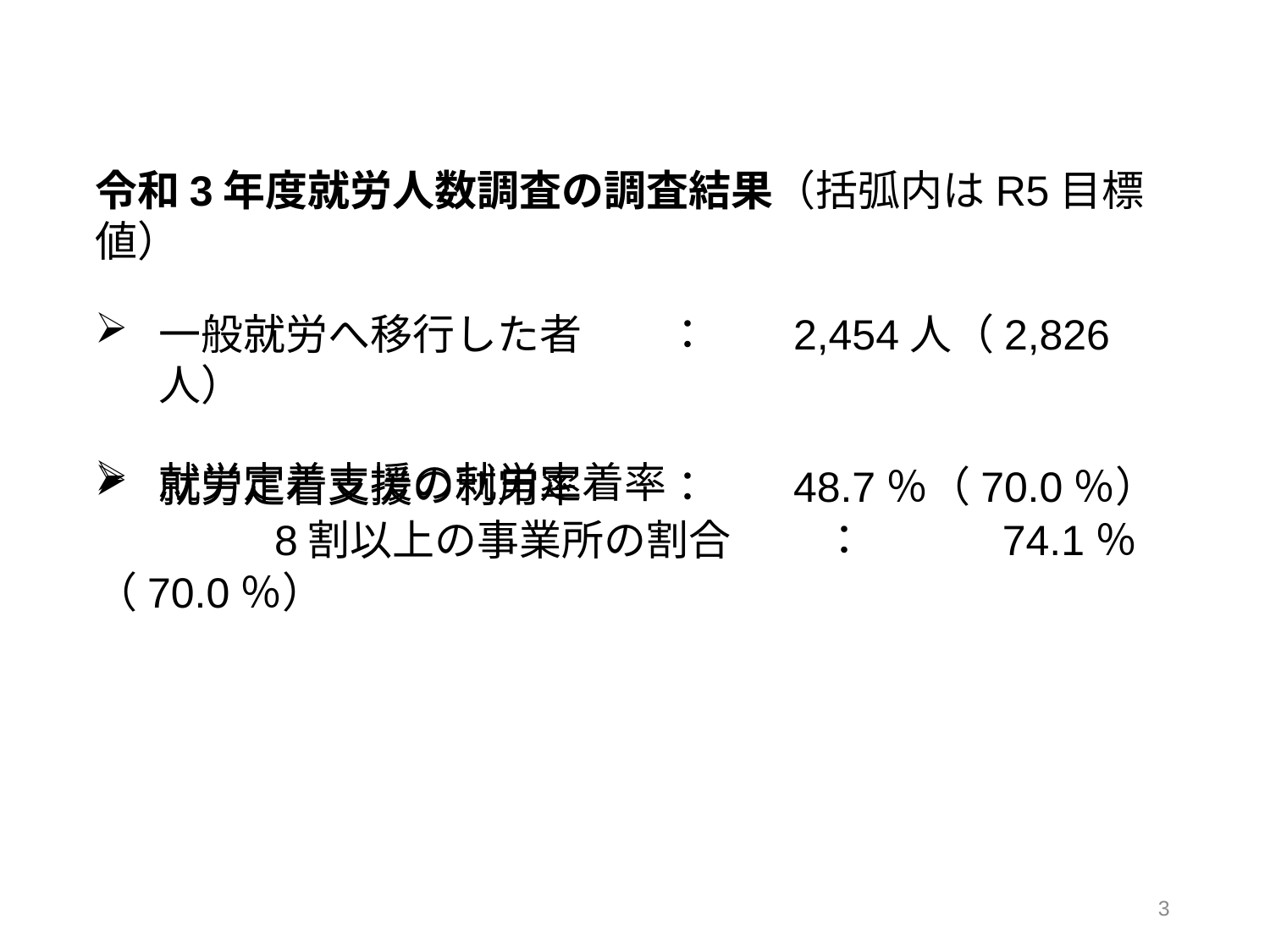

令和3年度就労人数調査の調査結果（括弧内はR5目標値）

一般就労へ移行した者	：	2,454人（2,826人）

就労定着支援の利用率	：	48.7％（70.0％）
就労定着支援の就労定着率
　　　　8割以上の事業所の割合　　：　　　74.1％（70.0％）
3